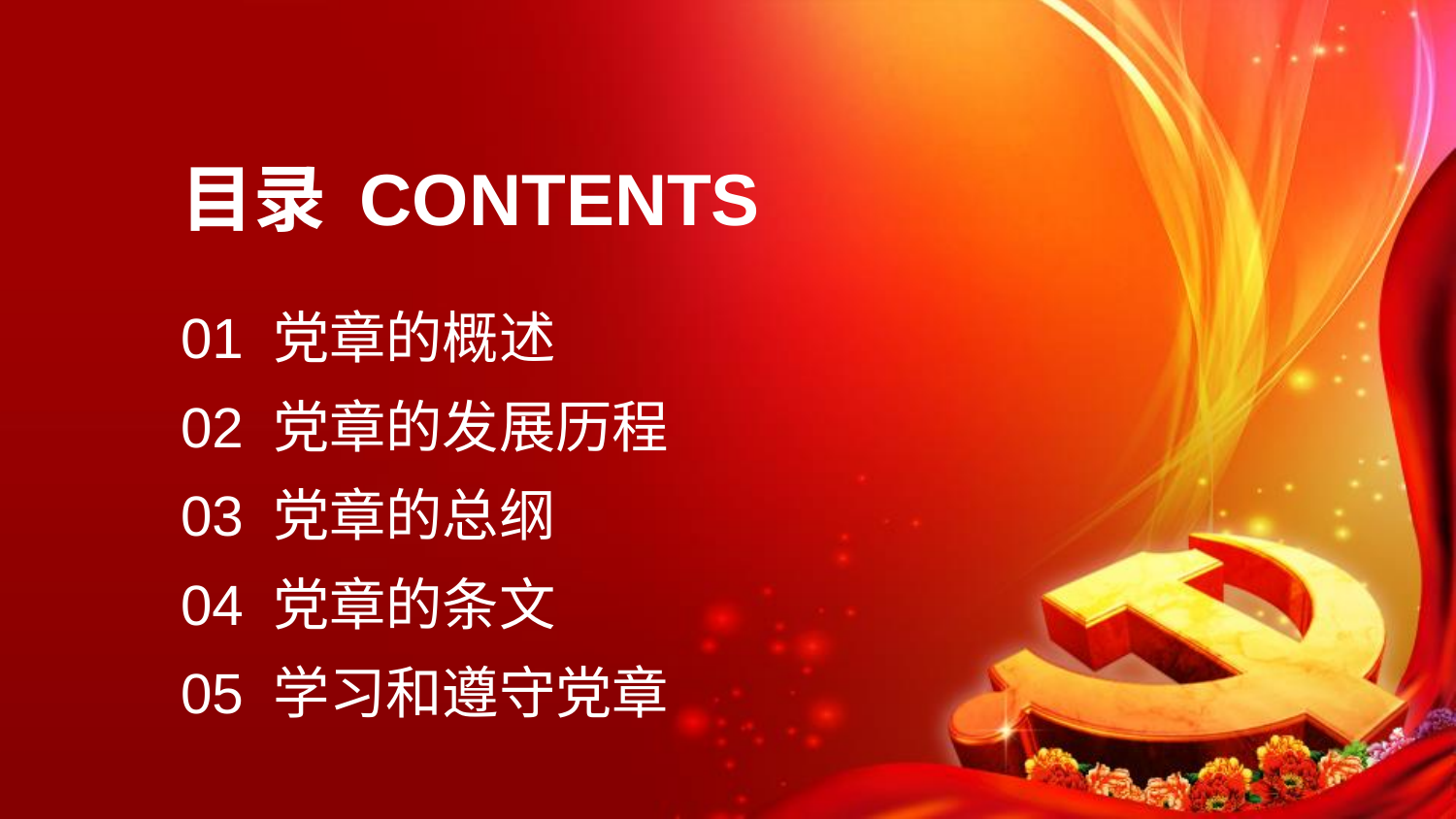

目录 CONTENTS
01 党章的概述
02 党章的发展历程
03 党章的总纲
04 党章的条文
05 学习和遵守党章